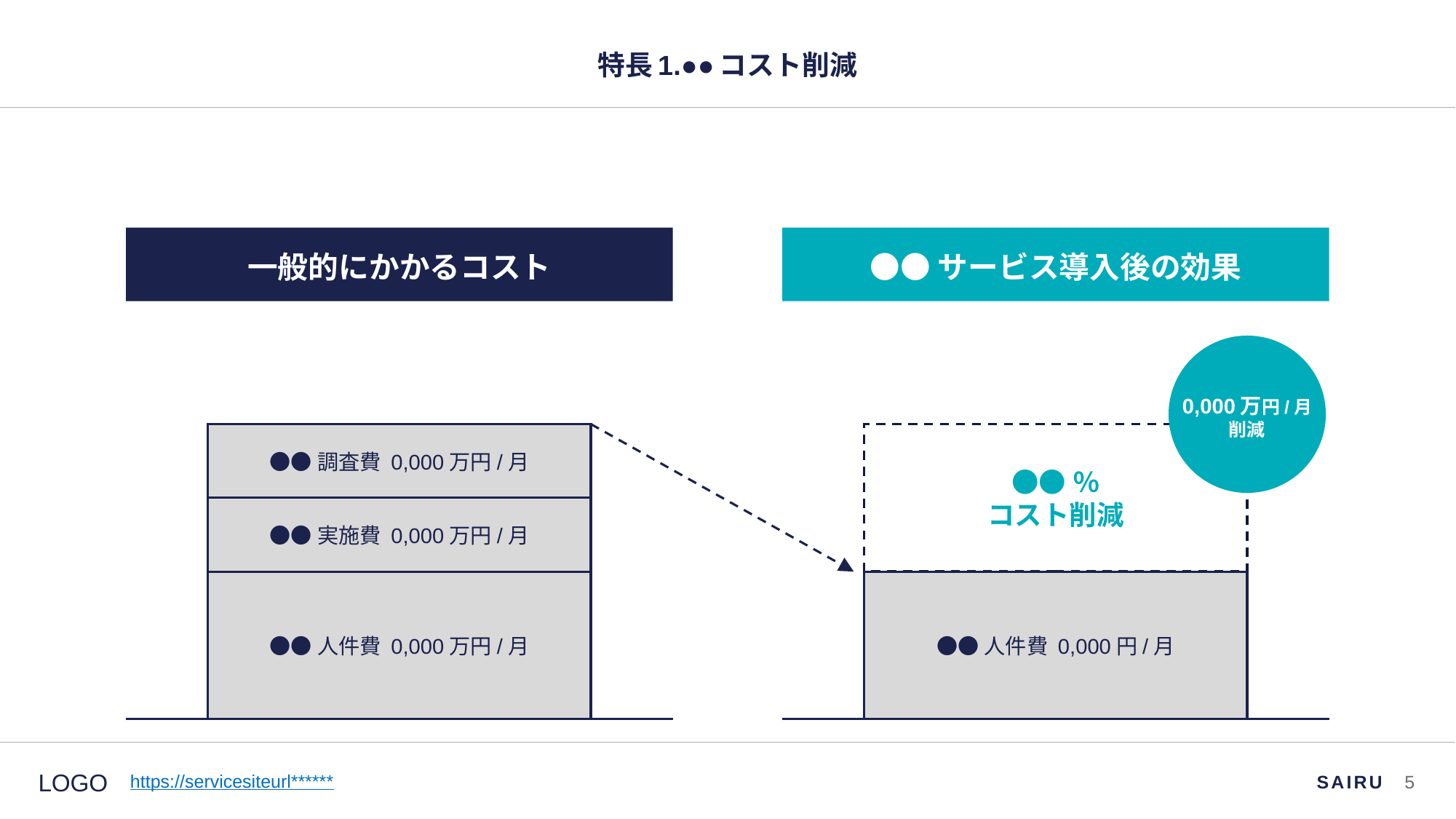

# 特長1.●●コスト削減

一般的にかかるコスト
●●サービス導入後の効果
●●調査費 0,000万円/月
●●％
コスト削減
●●実施費 0,000万円/月
●●人件費 0,000万円/月
●●人件費 0,000円/月
0,000万円/月
削減
SAIRU
5